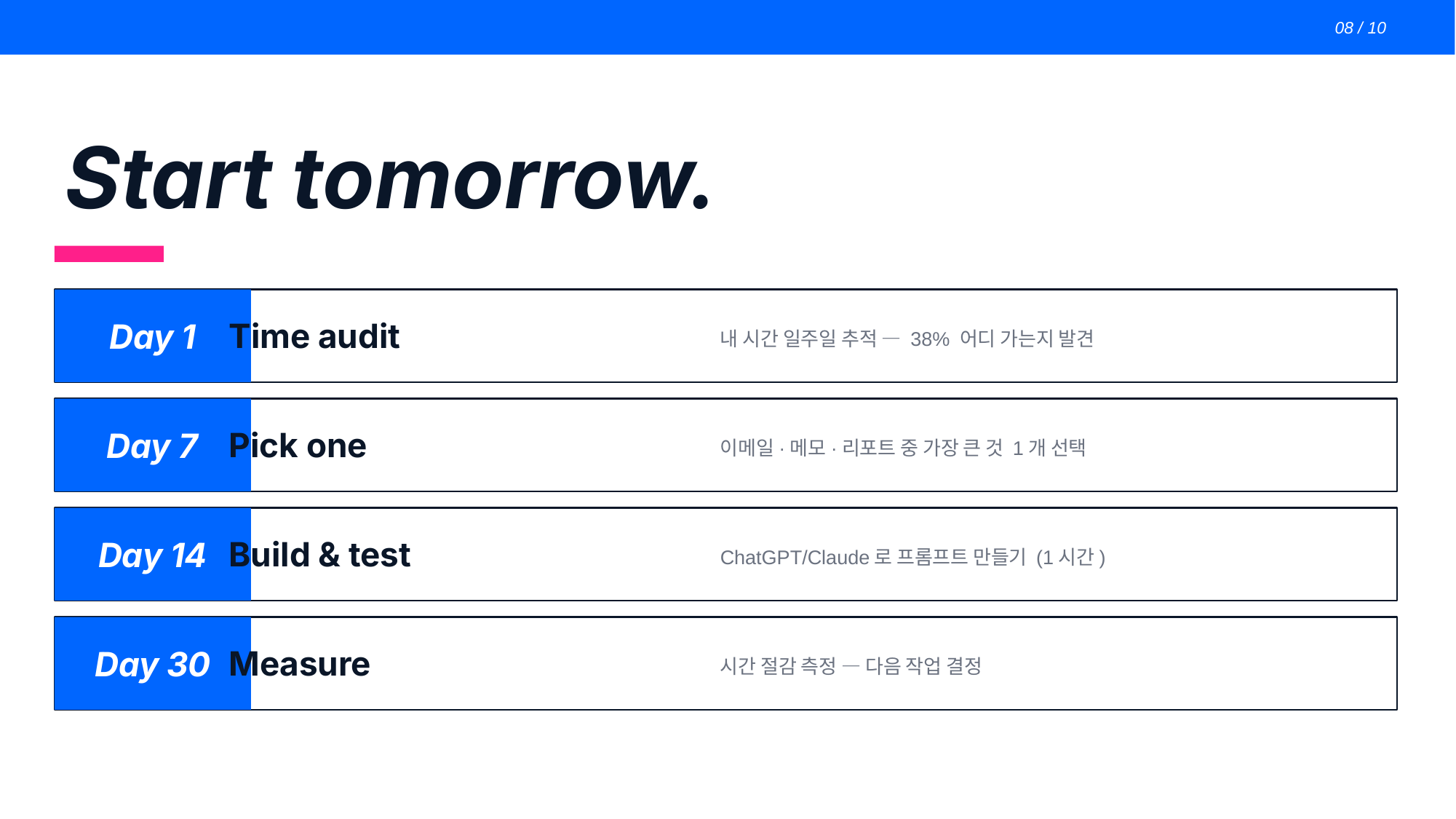

08 / 10
Start tomorrow.

Day 1
Time audit
내 시간 일주일 추적 — 38% 어디 가는지 발견

Day 7
Pick one
이메일·메모·리포트 중 가장 큰 것 1개 선택

Day 14
Build & test
ChatGPT/Claude로 프롬프트 만들기 (1시간)

Day 30
Measure
시간 절감 측정 — 다음 작업 결정